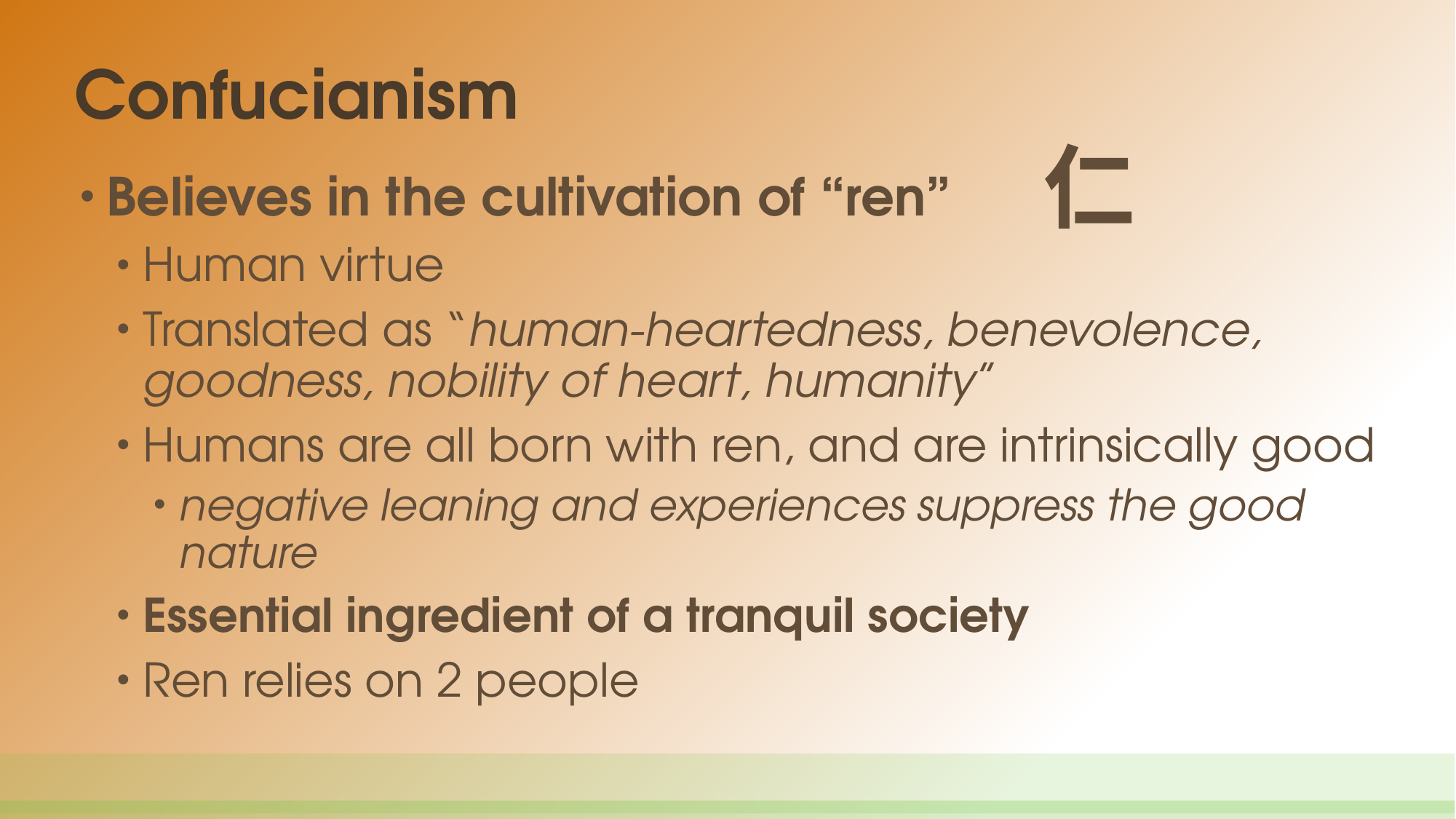

# Confucianism
	仁
Believes in the cultivation of “ren”
Human virtue
Translated as “human-heartedness, benevolence, goodness, nobility of heart, humanity”
Humans are all born with ren, and are intrinsically good
negative leaning and experiences suppress the good nature
Essential ingredient of a tranquil society
Ren relies on 2 people